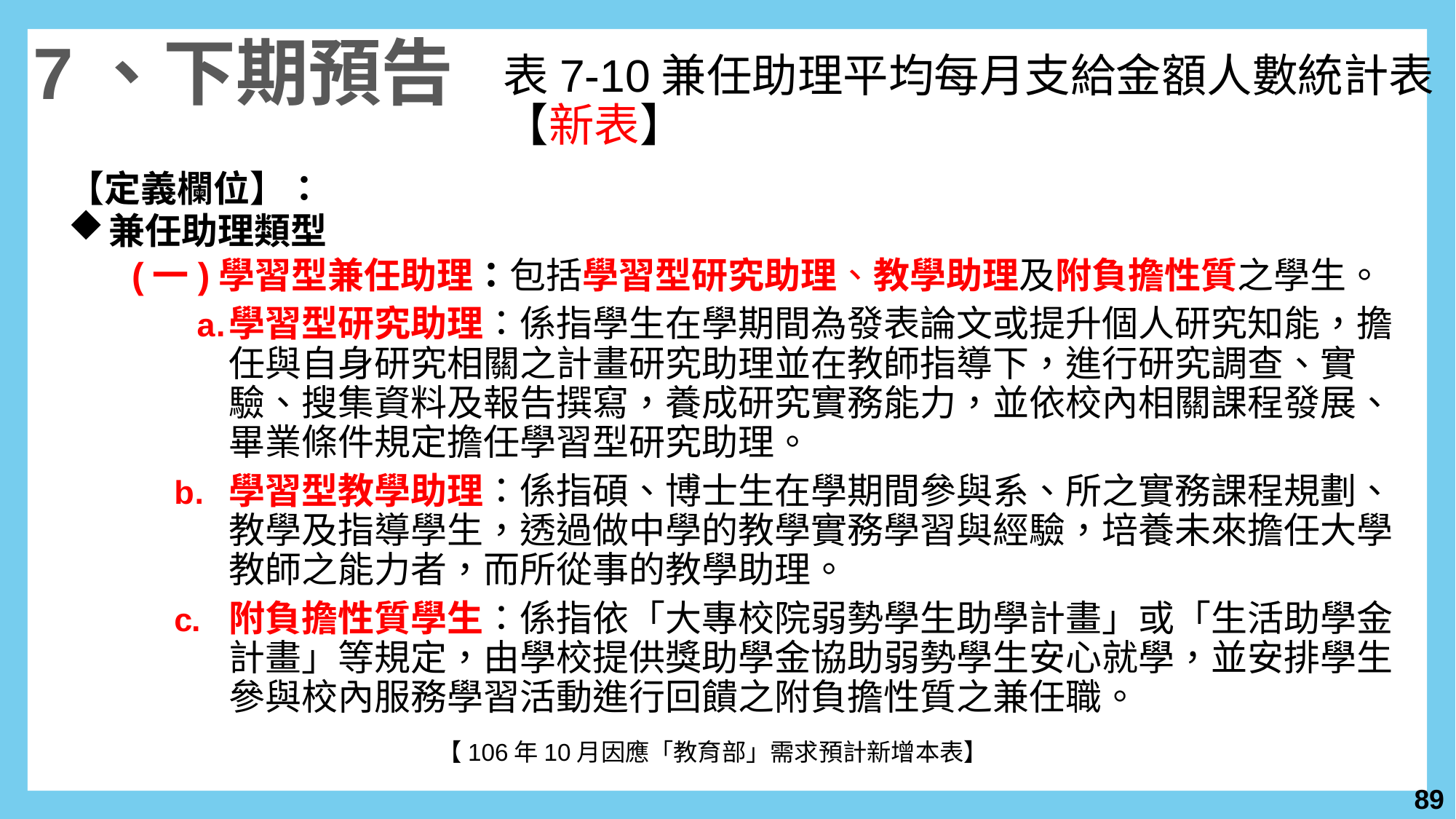

7、下期預告
表7-10兼任助理平均每月支給金額人數統計表【新表】

【定義欄位】：
兼任助理類型
(一)學習型兼任助理：包括學習型研究助理、教學助理及附負擔性質之學生。
學習型研究助理：係指學生在學期間為發表論文或提升個人研究知能，擔任與自身研究相關之計畫研究助理並在教師指導下，進行研究調查、實驗、搜集資料及報告撰寫，養成研究實務能力，並依校內相關課程發展、畢業條件規定擔任學習型研究助理。
學習型教學助理：係指碩、博士生在學期間參與系、所之實務課程規劃、教學及指導學生，透過做中學的教學實務學習與經驗，培養未來擔任大學教師之能力者，而所從事的教學助理。
附負擔性質學生：係指依「大專校院弱勢學生助學計畫」或「生活助學金計畫」等規定，由學校提供獎助學金協助弱勢學生安心就學，並安排學生參與校內服務學習活動進行回饋之附負擔性質之兼任職。
			【106年10月因應「教育部」需求預計新增本表】

89